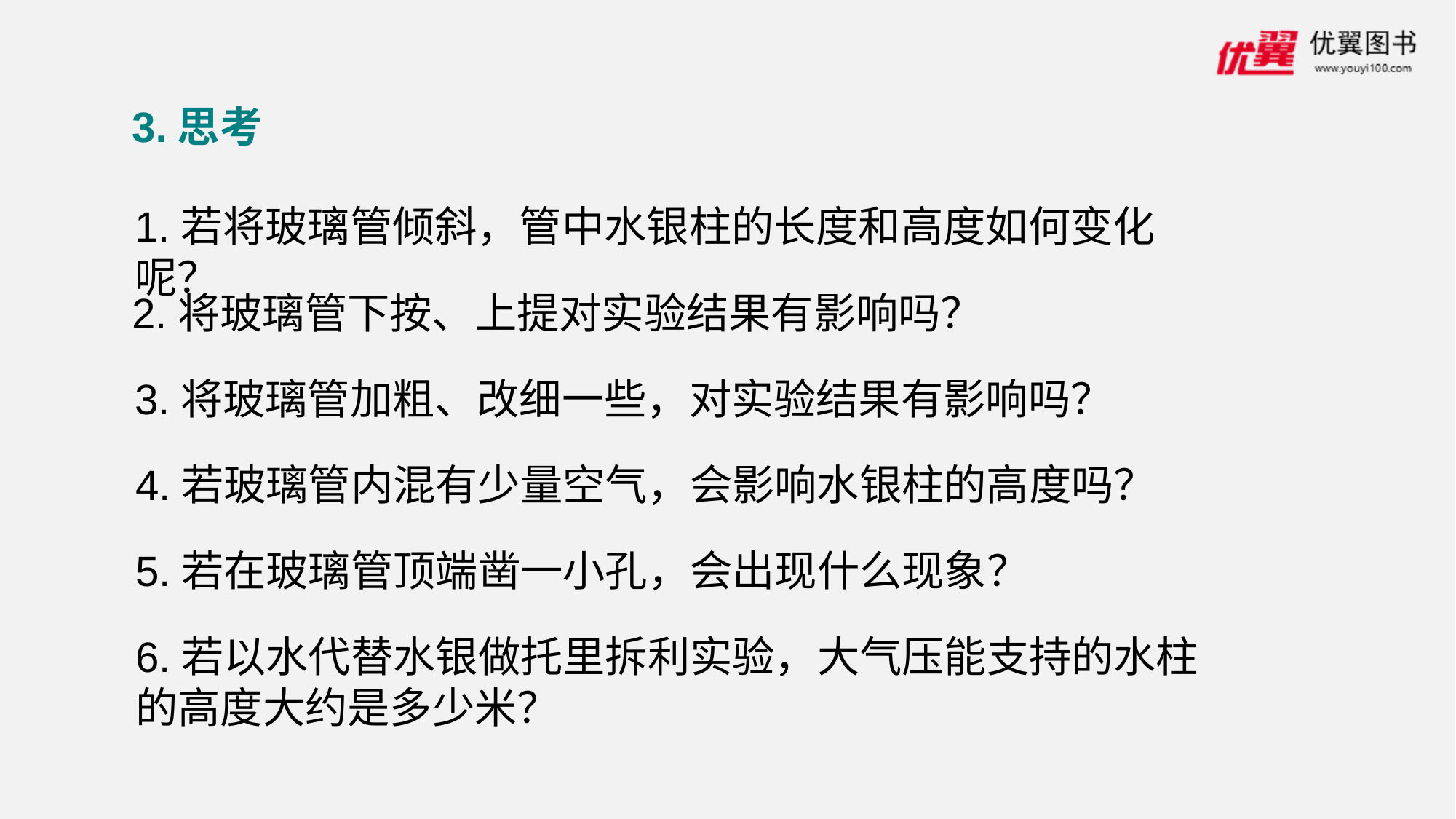

3.思考
1.若将玻璃管倾斜，管中水银柱的长度和高度如何变化呢？
2.将玻璃管下按、上提对实验结果有影响吗？
3.将玻璃管加粗、改细一些，对实验结果有影响吗？
4.若玻璃管内混有少量空气，会影响水银柱的高度吗？
5.若在玻璃管顶端凿一小孔，会出现什么现象？
6.若以水代替水银做托里拆利实验，大气压能支持的水柱的高度大约是多少米？